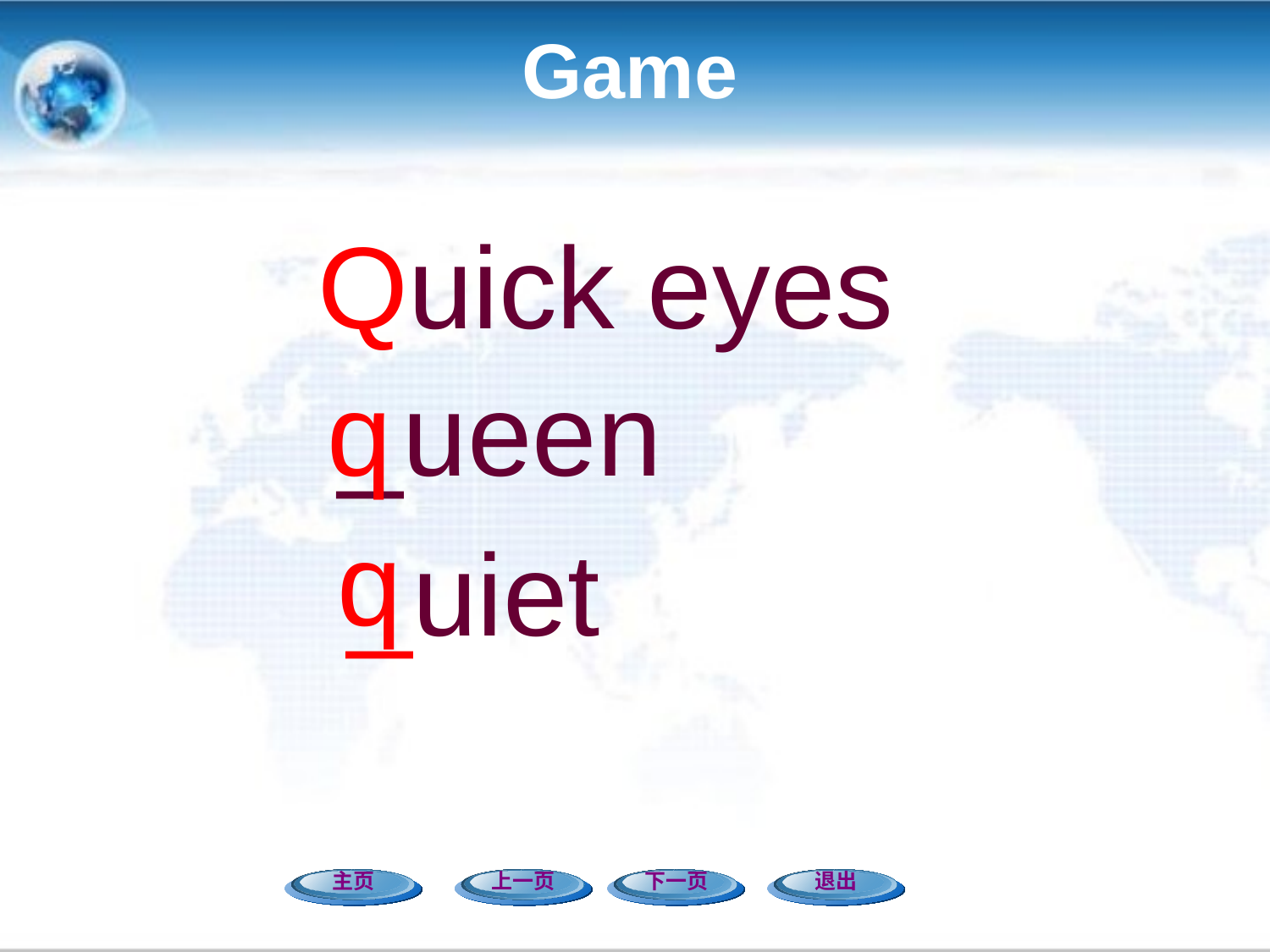

Game
Quick eyes
q
_ueen
q
_uiet
主页

上一页

下一页

退出